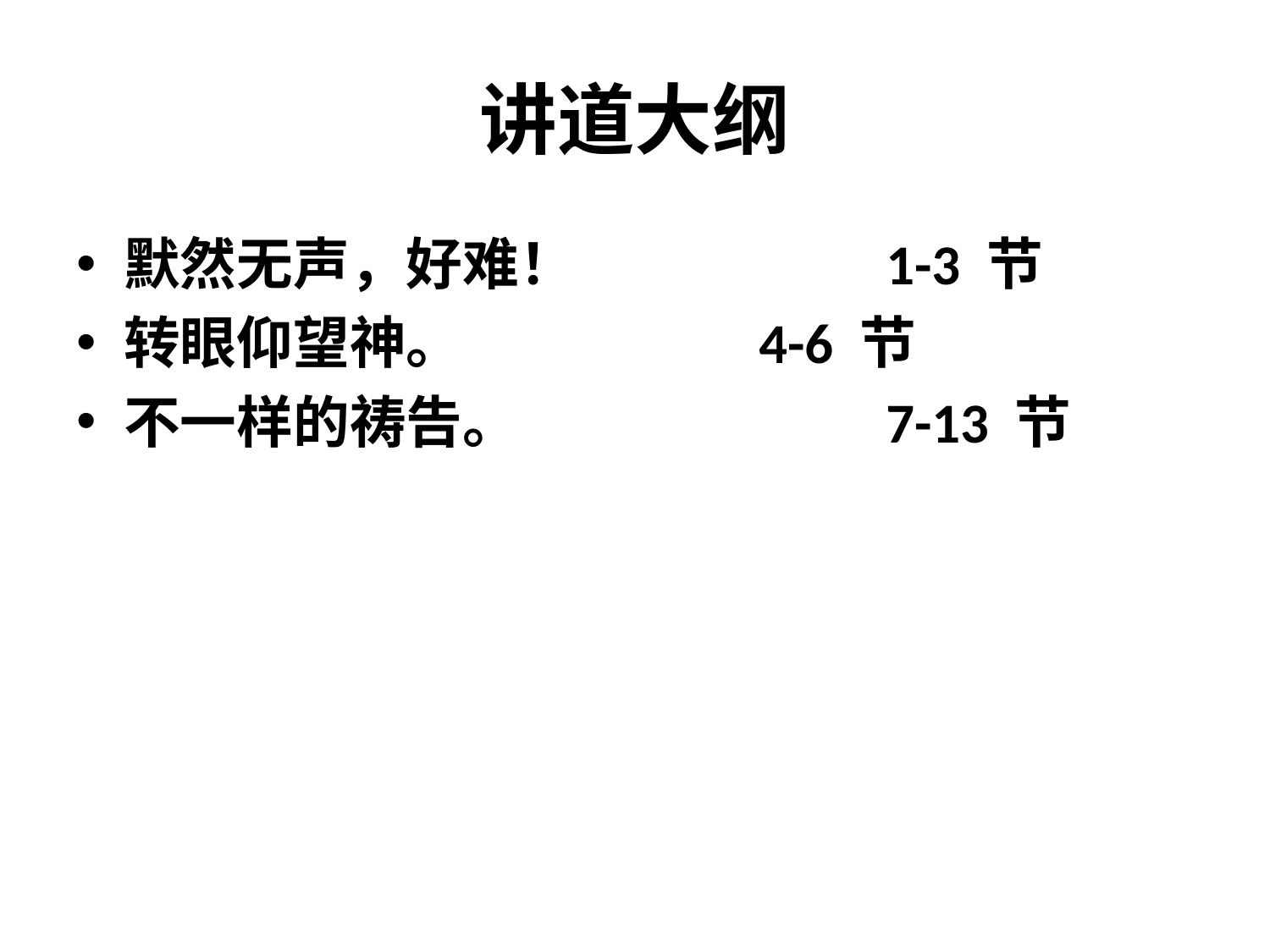

# 讲道大纲
默然无声，好难！			1-3 节
转眼仰望神。			4-6 节
不一样的祷告。			7-13 节